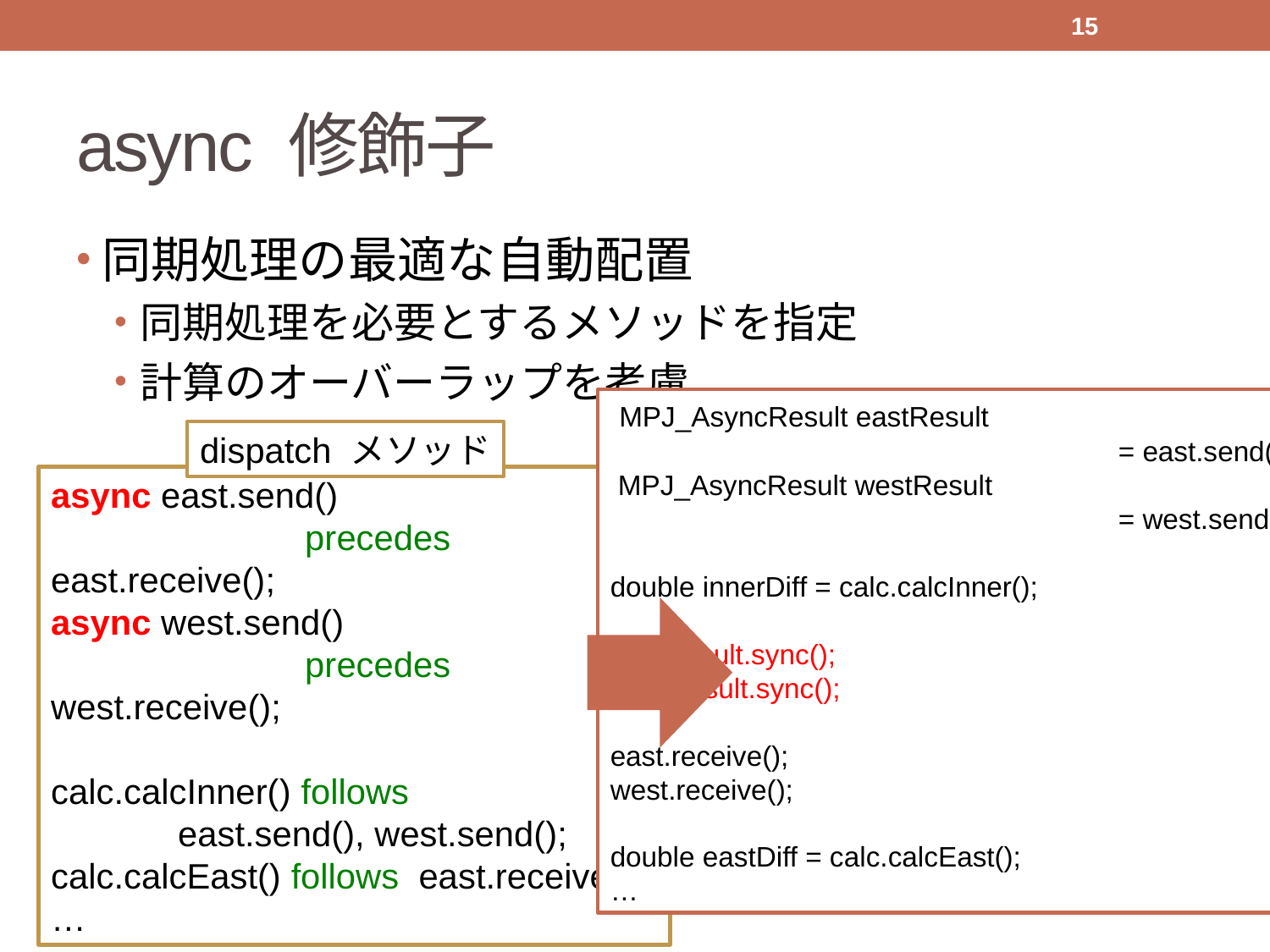

15
# async 修飾子
同期処理の最適な自動配置
同期処理を必要とするメソッドを指定
計算のオーバーラップを考慮

 MPJ_AsyncResult eastResult
				= east.send();
 MPJ_AsyncResult westResult
				= west.send();

double innerDiff = calc.calcInner();

eastResult.sync();
westResult.sync();

east.receive();
west.receive();

double eastDiff = calc.calcEast();
…
dispatch メソッド
async east.send()
		precedes east.receive();
async west.send()
		precedes west.receive();

calc.calcInner() follows
	east.send(), west.send();
calc.calcEast() follows  east.receive();
…